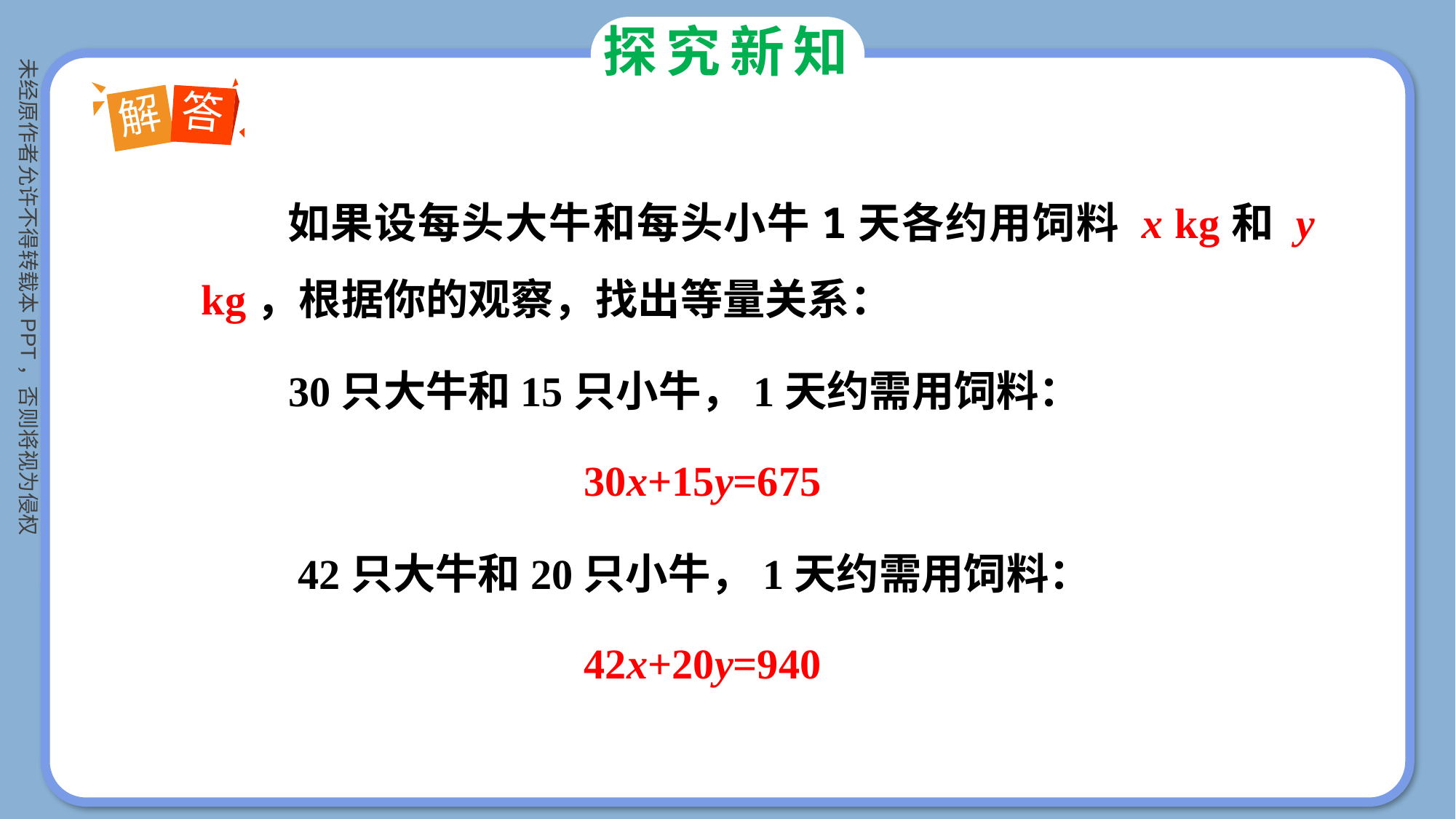

探究新知

答
解

如果设每头大牛和每头小牛1天各约用饲料 x kg和 y kg，根据你的观察，找出等量关系：
30只大牛和15只小牛，1天约需用饲料：
30x+15y=675
42只大牛和20只小牛，1天约需用饲料：
42x+20y=940